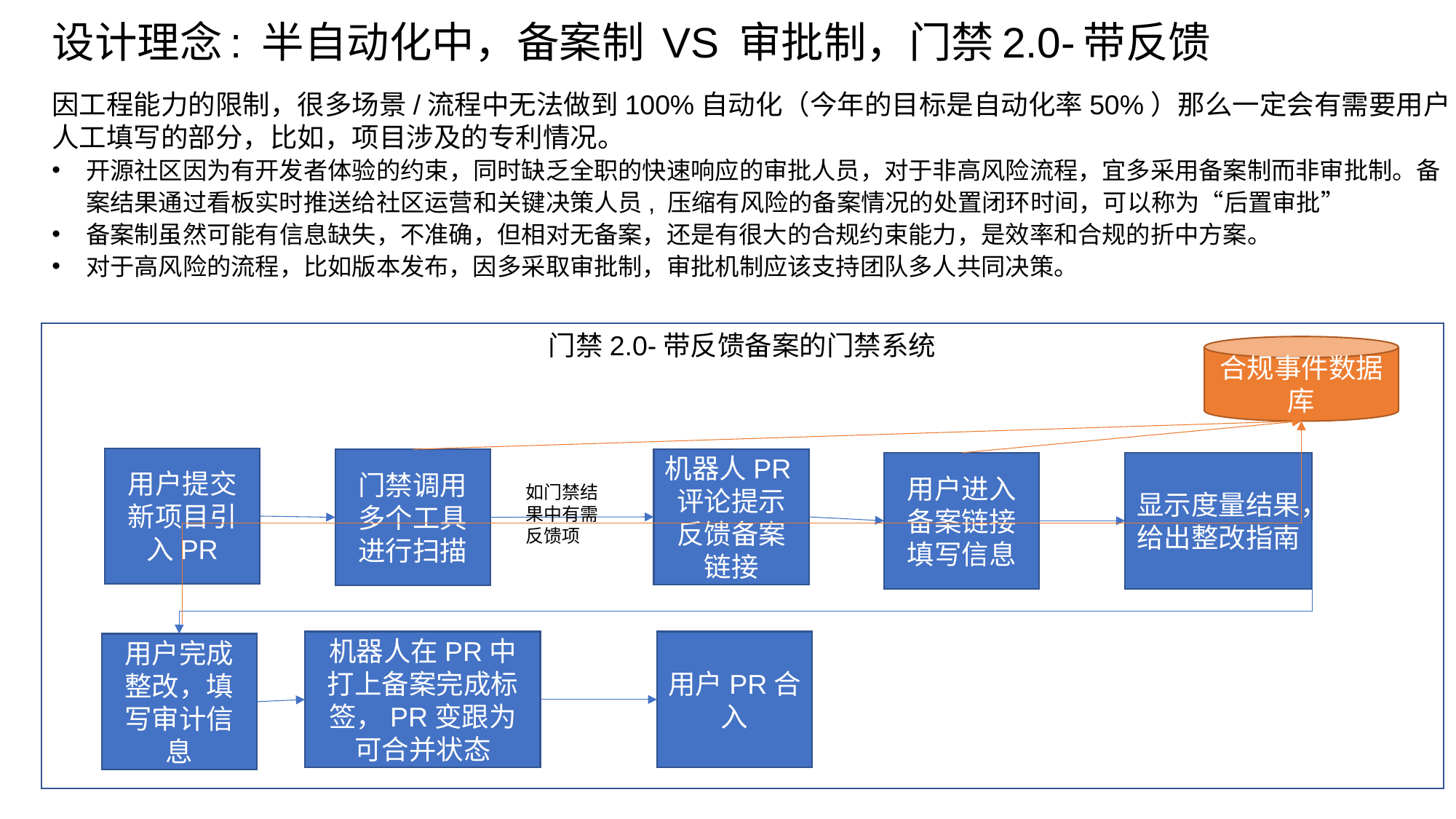

# 设计理念: 半自动化中，备案制 VS 审批制，门禁2.0-带反馈
因工程能力的限制，很多场景/流程中无法做到100%自动化（今年的目标是自动化率50%）那么一定会有需要用户人工填写的部分，比如，项目涉及的专利情况。
开源社区因为有开发者体验的约束，同时缺乏全职的快速响应的审批人员，对于非高风险流程，宜多采用备案制而非审批制。备案结果通过看板实时推送给社区运营和关键决策人员, 压缩有风险的备案情况的处置闭环时间，可以称为“后置审批”
备案制虽然可能有信息缺失，不准确，但相对无备案，还是有很大的合规约束能力，是效率和合规的折中方案。
对于高风险的流程，比如版本发布，因多采取审批制，审批机制应该支持团队多人共同决策。

门禁2.0-带反馈备案的门禁系统
合规事件数据库
用户提交新项目引入PR
机器人PR评论提示反馈备案链接
门禁调用多个工具进行扫描
用户进入备案链接填写信息
显示度量结果，给出整改指南
如门禁结果中有需反馈项
机器人在PR中打上备案完成标签，PR变跟为可合并状态
用户PR合入
用户完成整改，填写审计信息